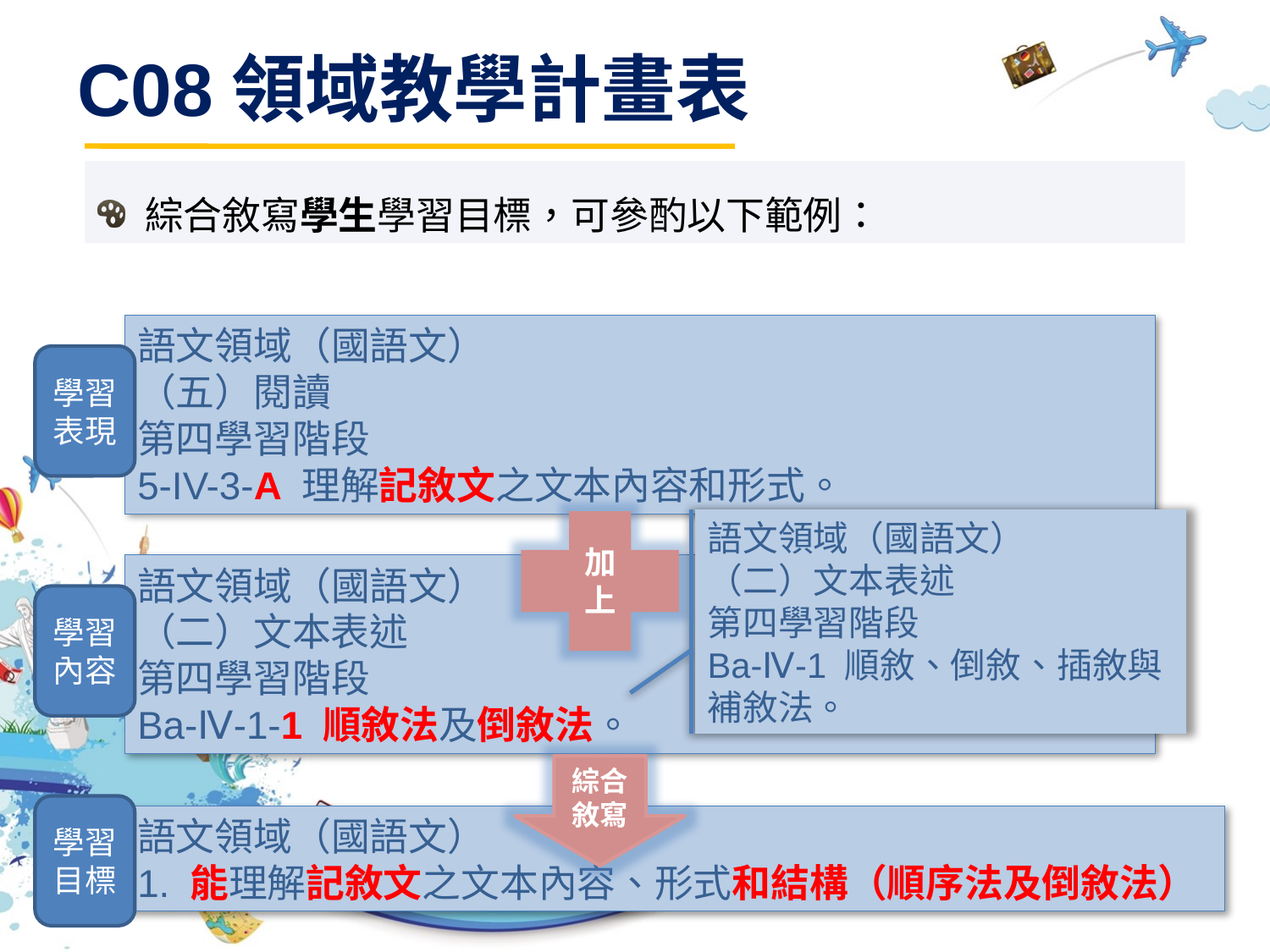

C08領域教學計畫表
綜合敘寫學生學習目標，可參酌以下範例：
語文領域（國語文）
（五）閱讀
第四學習階段
5-IV-3-A 理解記敘文之文本內容和形式。
學習表現
加
上
語文領域（國語文）
（二）文本表述
第四學習階段
Ba-Ⅳ-1 順敘、倒敘、插敘與補敘法。
語文領域（國語文）
（二）文本表述
第四學習階段
Ba-Ⅳ-1-1 順敘法及倒敘法。
學習內容
綜合敘寫
學習目標
語文領域（國語文）
1. 能理解記敘文之文本內容、形式和結構（順序法及倒敘法）